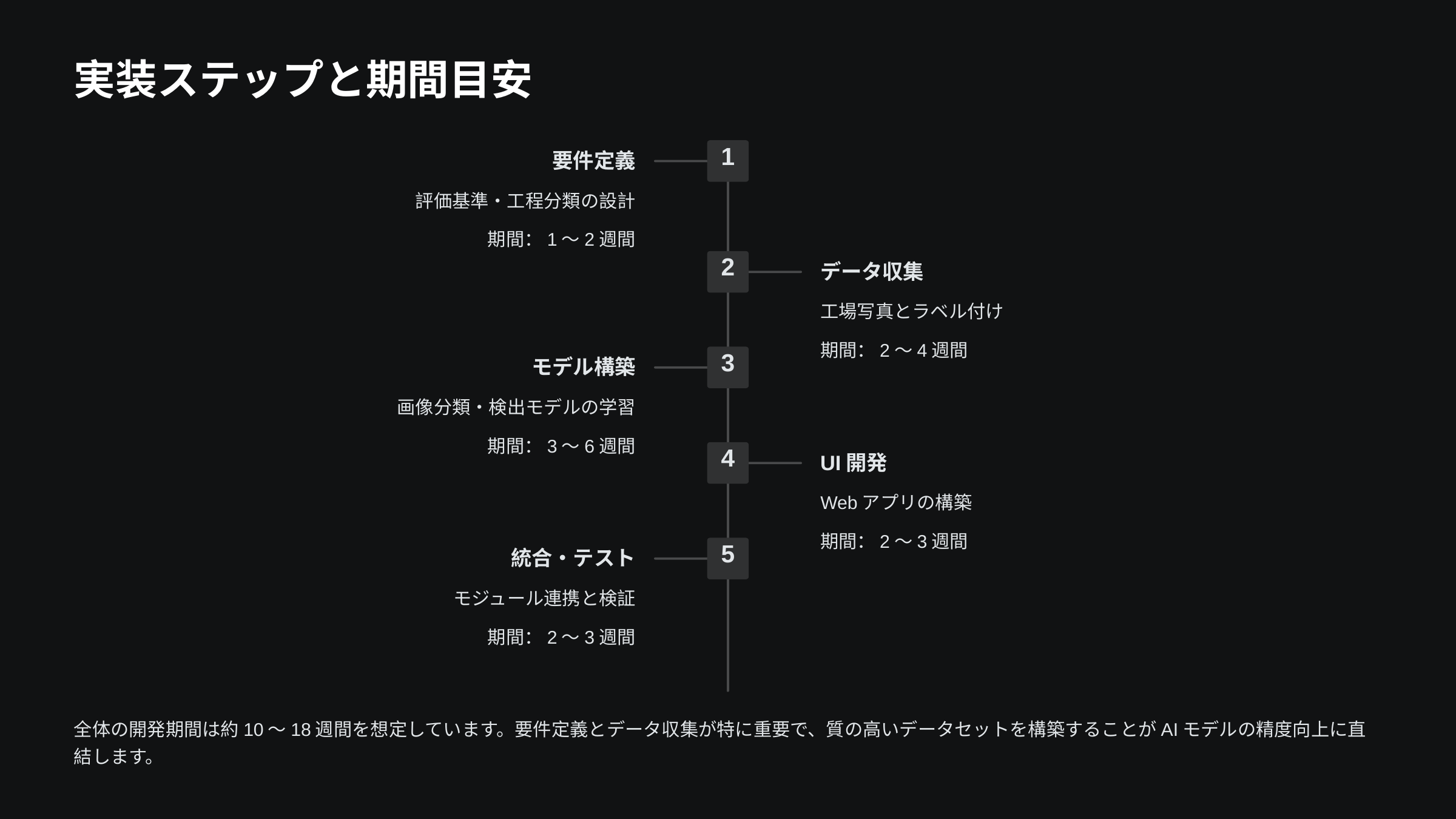

実装ステップと期間目安

1
要件定義

評価基準・工程分類の設計
期間：1〜2週間

2
データ収集

工場写真とラベル付け
期間：2〜4週間

3
モデル構築

画像分類・検出モデルの学習
期間：3〜6週間

4
UI開発

Webアプリの構築
期間：2〜3週間

5
統合・テスト

モジュール連携と検証
期間：2〜3週間
全体の開発期間は約10〜18週間を想定しています。要件定義とデータ収集が特に重要で、質の高いデータセットを構築することがAIモデルの精度向上に直結します。